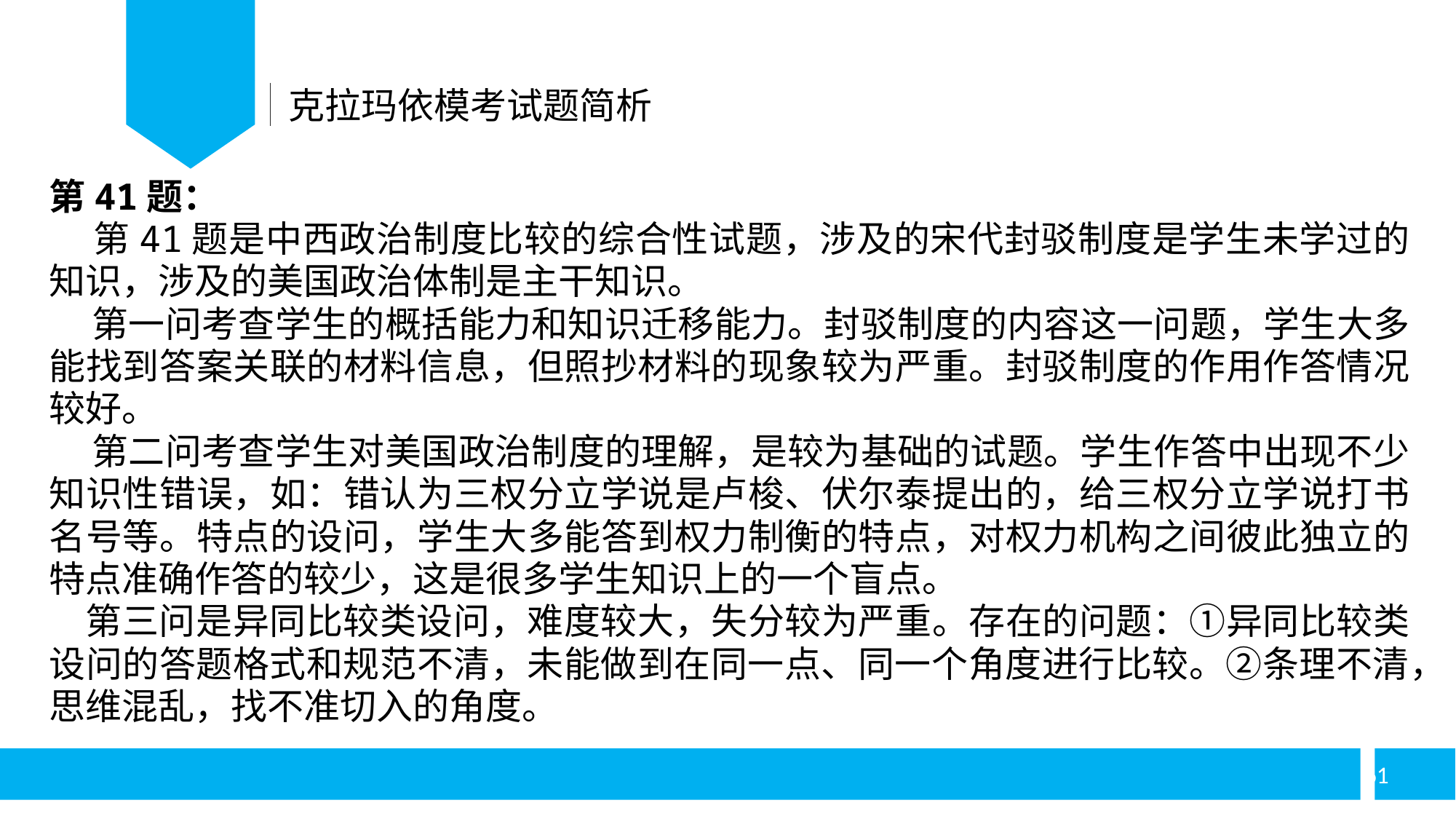

克拉玛依模考试题简析
第41题：
    第41题是中西政治制度比较的综合性试题，涉及的宋代封驳制度是学生未学过的知识，涉及的美国政治体制是主干知识。
    第一问考查学生的概括能力和知识迁移能力。封驳制度的内容这一问题，学生大多能找到答案关联的材料信息，但照抄材料的现象较为严重。封驳制度的作用作答情况较好。
    第二问考查学生对美国政治制度的理解，是较为基础的试题。学生作答中出现不少知识性错误，如：错认为三权分立学说是卢梭、伏尔泰提出的，给三权分立学说打书名号等。特点的设问，学生大多能答到权力制衡的特点，对权力机构之间彼此独立的特点准确作答的较少，这是很多学生知识上的一个盲点。
第三问是异同比较类设问，难度较大，失分较为严重。存在的问题：①异同比较类设问的答题格式和规范不清，未能做到在同一点、同一个角度进行比较。②条理不清，思维混乱，找不准切入的角度。